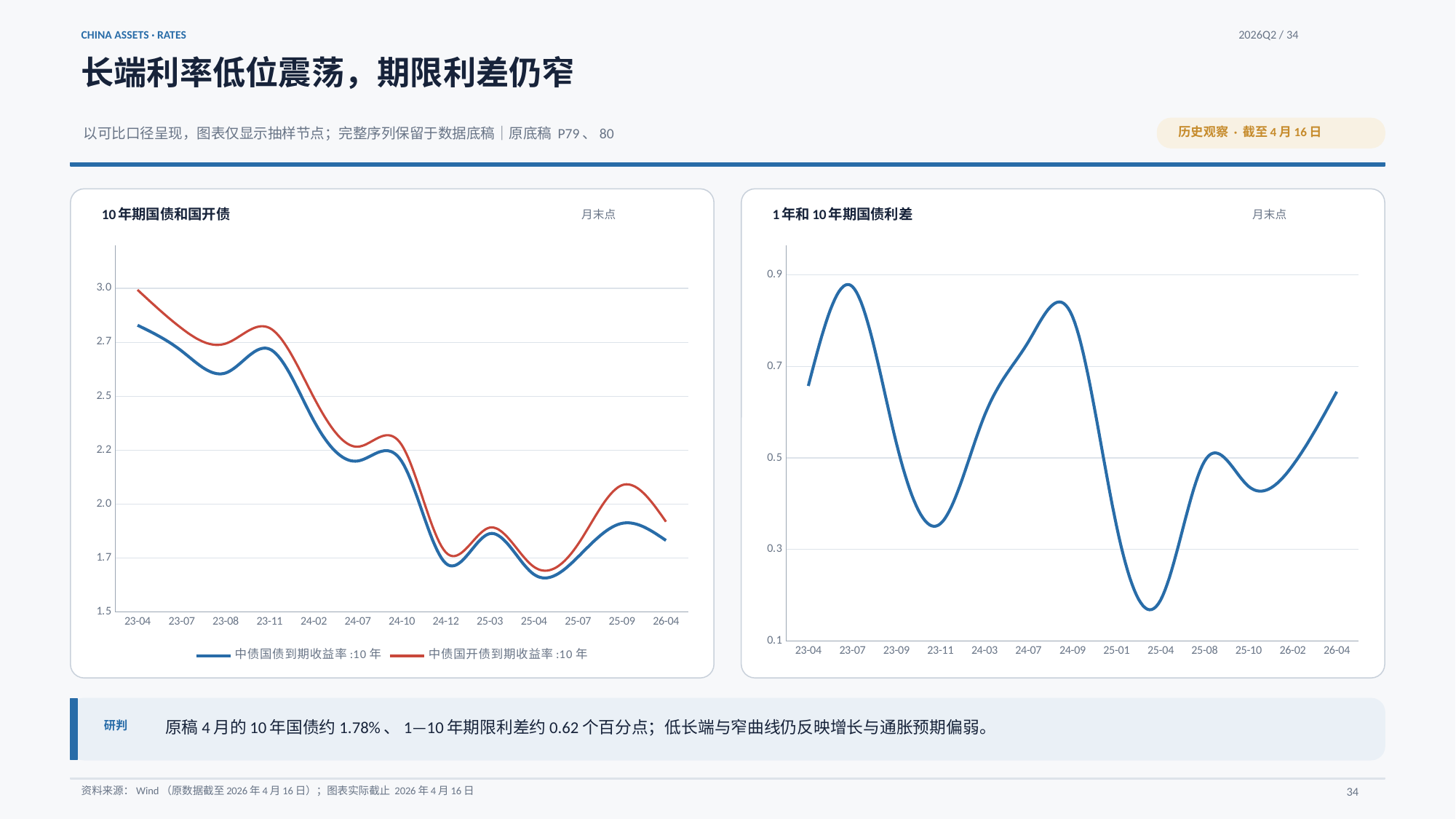

CHINA ASSETS · RATES
2026Q2 / 34
长端利率低位震荡，期限利差仍窄

历史观察 · 截至4月16日
以可比口径呈现，图表仅显示抽样节点；完整序列保留于数据底稿｜原底稿 P79、80

10年期国债和国开债
1年和10年期国债利差
月末点
月末点

### Chart

| Category |  |  |
|---|---|---|
| 23-04 | 2.7788 | 2.9427 |
| 23-07 | 2.6597 | 2.7646 |
| 23-08 | 2.5575 | 2.6937 |
| 23-11 | 2.668 | 2.7657 |
| 24-02 | 2.3375 | 2.4452 |
| 24-07 | 2.1494 | 2.2158 |
| 24-10 | 2.1476 | 2.2238 |
| 24-12 | 1.6752 | 1.7263 |
| 25-03 | 1.8129 | 1.8409 |
| 25-04 | 1.6243 | 1.6591 |
| 25-07 | 1.7044 | 1.7627 |
| 25-09 | 1.8605 | 2.0372 |
| 26-04 | 1.7812 | 1.8681 |

### Chart

| Category |  |
|---|---|
| 23-04 | 0.6324000000000001 |
| 23-07 | 0.8494999999999999 |
| 23-09 | 0.5074000000000001 |
| 23-11 | 0.33130000000000015 |
| 24-03 | 0.5675999999999999 |
| 24-07 | 0.7293000000000001 |
| 24-09 | 0.7839000000000003 |
| 25-01 | 0.3262999999999998 |
| 25-04 | 0.1644000000000001 |
| 25-08 | 0.4681000000000002 |
| 25-10 | 0.41280000000000006 |
| 26-02 | 0.45850000000000013 |
| 26-04 | 0.6198999999999999 |

原稿4月的10年国债约1.78%、1—10年期限利差约0.62个百分点；低长端与窄曲线仍反映增长与通胀预期偏弱。
研判

资料来源：Wind（原数据截至2026年4月16日）；图表实际截止 2026年4月16日
34